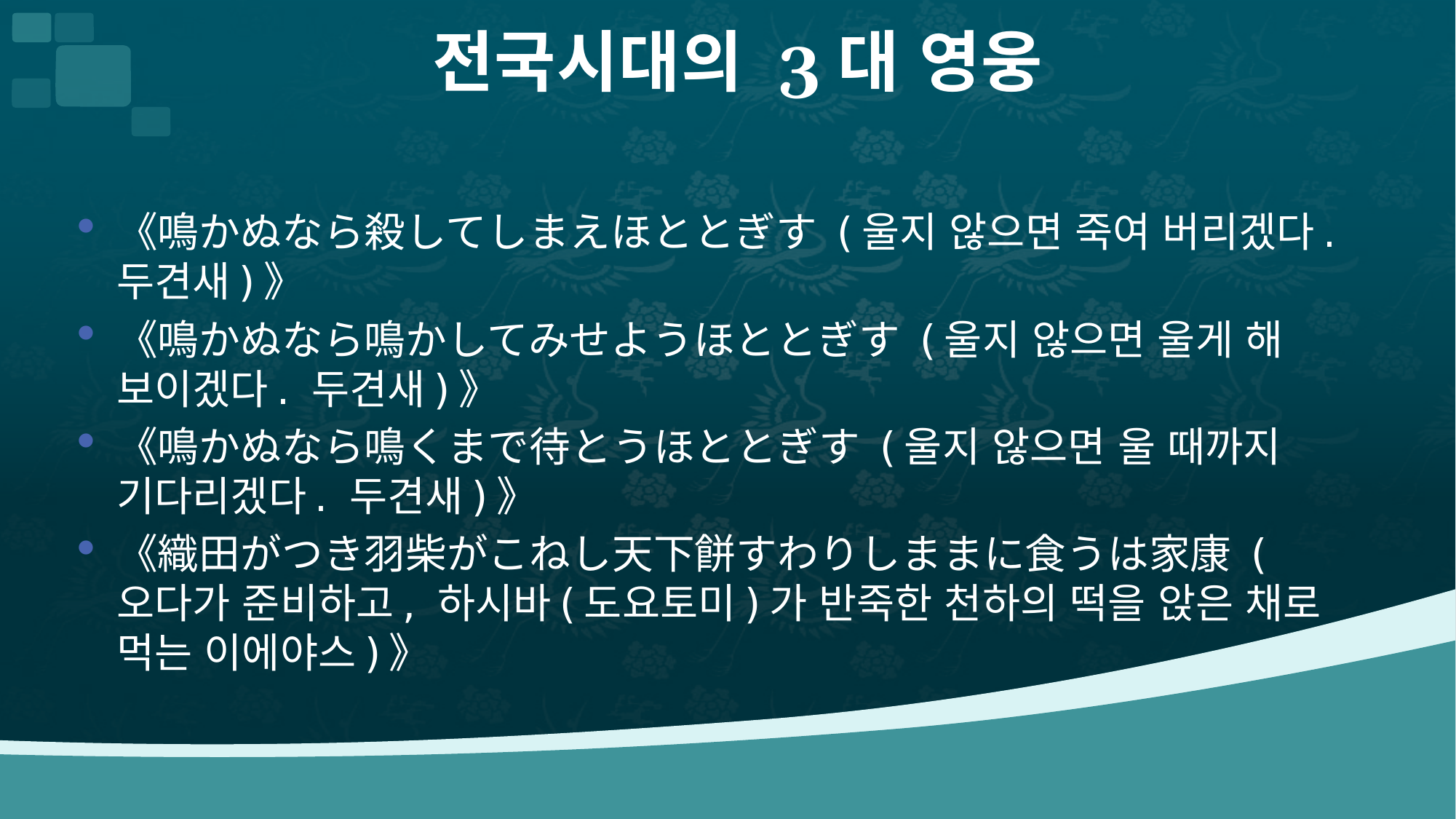

# 전국시대의 3대 영웅

《鳴かぬなら殺してしまえほととぎす (울지 않으면 죽여 버리겠다. 두견새)》
《鳴かぬなら鳴かしてみせようほととぎす (울지 않으면 울게 해 보이겠다. 두견새)》
《鳴かぬなら鳴くまで待とうほととぎす (울지 않으면 울 때까지 기다리겠다. 두견새)》
《織田がつき羽柴がこねし天下餅すわりしままに食うは家康 (오다가 준비하고, 하시바(도요토미)가 반죽한 천하의 떡을 앉은 채로 먹는 이에야스)》